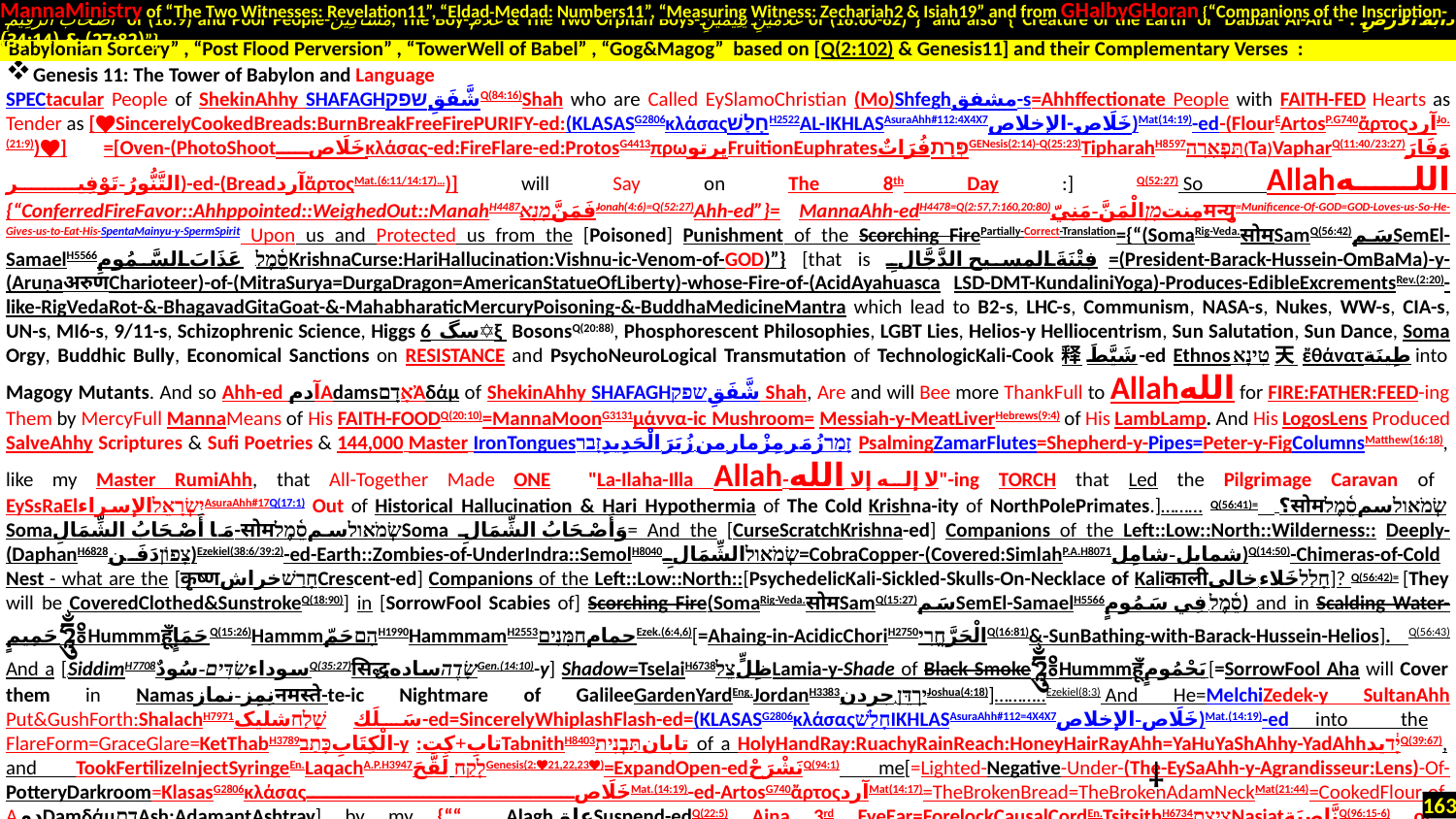

MannaMinistry of “The Two Witnesses: Revelation11”, “Eldad-Medad: Numbers11”, “Measuring Witness: Zechariah2 & Isiah19” and from GHalbyGHoran {“Companions of the Inscription-
 أَصْحَابَ الرَّقِيمِ  of (18:9) and Poor People-مَسَاكِينَ, The Boy-غُلَامُ & The Two Orphan Boys-غُلَامَيْنِ يَتِيمَيْنِ of (18:60-82)”}  and also  {“Creature of the Earth  or  Dabbat Al-Ard - دَابَّةُ الْأَرْضِ : (27:82) & (34:14)”}

Genesis 11: The Tower of Babylon and Language
SPECtacular People of ShekinAhhy SHAFAGHشَّفَقِשפקQ(84:16)Shah who are Called EySlamoChristian (Mo)Shfeghمشفق-s=Ahhffectionate People with FAITH-FED Hearts as Tender as [♥SincerelyCookedBreads:BurnBreakFreeFirePURIFY-ed:(KLASASG2806κλάσαςחָלַשׁH2522AL-IKHLASAsuraAhh#112:4X4X7خَلَاص-الإخلاص)Mat(14:19)-ed-(FlourEArtosP.G740ἄρτοςآردJo.(21:9))♥] =[Oven-(PhotoShootخَلَاصκλάσας-ed:FireFlare-ed:ProtosG4413πρωپرتوFruitionEuphratesפְּרָתفُرَاتٌGENesis(2:14)-Q(25:23)TipharahH8597תִּפְאָרָה(Ta)VapharQ(11:40/23:27)وَفَارَ التَّنُّورُ-تَوْفِير)-ed-(BreadآردἄρτοςMat.(6:11/14:17)…)] will Say on The 8th Day :] Q(52:27) So Allahالله {“ConferredFireFavor::Ahhppointed::WeighedOut::ManahH4487فَمَنَّמָנָאJonah(4:6)=Q(52:27)Ahh-ed”}= MannaAhh-edH4478=Q(2:57,7:160,20:80)مِنتמָןالْمَنَّ-مَنِيّमन्यु=Munificence-Of-GOD=GOD-Loves-us-So-He-Gives-us-to-Eat-His-SpentaMainyu-y-SpermSpirit Upon us and Protected us from the [Poisoned] Punishment of the Scorching FirePartially-Correct-Translation={“(SomaRig-Veda.सोमSamQ(56:42)سَمSemEl-SamaelH5566סֵ֫מֶל.عَذَابَ السَّمُومِKrishnaCurse:HariHallucination:Vishnu-ic-Venom-of-GOD)”} [that is فِتْنَةَ المسیح الدَّجَّالِ=(President-Barack-Hussein-OmBaMa)-y-(AruṇaअरुणCharioteer)-of-(MitraSurya=DurgaDragon=AmericanStatueOfLiberty)-whose-Fire-of-(AcidAyahuasca LSD-DMT-KundaliniYoga)-Produces-EdibleExcrementsRev.(2:20)-like-RigVedaRot-&-BhagavadGitaGoat-&-MahabharaticMercuryPoisoning-&-BuddhaMedicineMantra which lead to B2-s, LHC-s, Communism, NASA-s, Nukes, WW-s, CIA-s, UN-s, MI6-s, 9/11-s, Schizophrenic Science, Higgs 6  سگ✡ξ  BosonsQ(20:88), Phosphorescent Philosophies, LGBT Lies, Helios-y Helliocentrism, Sun Salutation, Sun Dance, Soma Orgy, Buddhic Bully, Economical Sanctions on RESISTANCE and PsychoNeuroLogical Transmutation of TechnologicKali-Cook释شَيَّطَ-ed Ethnosטִינָא天ἔθάνατطِينَة into Magogy Mutants. And so Ahh-ed آدمAdamsאָדָםἈδάμ of ShekinAhhy SHAFAGHشَّفَقِשפק Shah, Are and will Bee more ThankFull to Allahالله for FIRE:FATHER:FEED-ing Them by MercyFull MannaMeans of His FAITH-FOODQ(20:10)=MannaMoonG3131μάννα-ic Mushroom= Messiah-y-MeatLiverHebrews(9:4) of His LambLamp. And His LogosLens Produced SalveAhhy Scriptures & Sufi Poetries & 144,000 Master IronTonguesזָמַרزُمَر مِزْمار من زُبَرَ الْحَدِيدِזָבר PsalmingZamarFlutes=Shepherd-y-Pipes=Peter-y-FigColumnsMatthew(16:18), like my Master RumiAhh, that All-Together Made ONE  "La-Ilaha-Illa Allah-لا إله إلا الله"-ing TORCH that Led the Pilgrimage Caravan of EySsRaElיִשְׂרָאֵלالإسراءAsuraAhh#17Q(17:1) Out of Historical Hallucination & Hari Hypothermia of The Cold Krishna-ity of NorthPolePrimates.]……… Q(56:41)=  - ؟सोमשְׂמֹאולسمסֵ֫מֶל Somaمَا أَصْحَابُ الشِّمَالِ-सोमשְׂמֹאולسمסֵ֫מֶלSoma وَأَصْحَابُ الشِّمَالِ= And the [CurseScratchKrishna-ed] Companions of the Left::Low::North::Wilderness:: Deeply-(DaphanH6828צָפוֹןدَفَن)Ezekiel(38:6/39:2)-ed-Earth::Zombies-of-UnderIndra::SemolH8040שְׂמֹאולالشِّمَالِ=CobraCopper-(Covered:SimlahP.A.H8071شمایل-شامِل)Q(14:50)-Chimeras-of-Cold Nest - what are the [कृष्णחָרַשׁخراشCrescent-ed] Companions of the Left::Low::North::[PsychedelicKali-Sickled-Skulls-On-Necklace of Kaliकालीחָלַלخَلاء-خالی]? Q(56:42)= [They will be CoveredClothed&SunstrokeQ(18:90)] in [SorrowFool Scabies of] Scorching Fire(SomaRig-Veda.सोमSamQ(15:27)سَمSemEl-SamaelH5566סֵ֫מֶל.فِي سَمُومٍ) and in Scalding Water-حَمِيمٍཧཱུྂ༔HummmहूँحَمَإٍQ(15:26)HammmהָםحَمّH1990HammmamH2553حمامחַמָּנִיםEzek.(6:4,6)[=Ahaing-in-AcidicChoriH2750الْحَرَّחֱרִיQ(16:81)&-SunBathing-with-Barack-Hussein-Helios]. Q(56:43) And a [DSiddimH7708سوداءשִׂדִּים-سُودٌQ(35:27)सिद्धשָׂדֶהسادهGen.(14:10)-y] Shadow=TselaiH6738ظِلٍّצֵלLamia-y-Shade of Black Smokeཧཱུྂ༔Hummmहूँيَحْمُومٍ[=SorrowFool Aha will Cover them in Namasنِمِز-نمازनमस्ते-te-ic Nightmare of GalileeGardenYardEng.JordanH3383יַרְדֵּן,جردنJoshua(4:18)]………..Ezekiel(8:3) And He=MelchiZedek-y SultanAhh Put&GushForth:ShalachH7971سَلَك שָׁלַחشلیک-ed=SincerelyWhiplashFlash-ed=(KLASASG2806κλάσαςחָלַשׁIKHLASAsuraAhh#112=4X4X7خَلَاص-الإخلاص)Mat.(14:19)-ed into  the FlareForm=GraceGlare=KetThabH3789الْكِتَابِכָּתַב-y :تابِ+كِتTabnithH8403تابانתַּבְנִית of a HolyHandRay:RuachyRainReach:HoneyHairRayAhh=YaHuYaShAhhy-YadAhhיָ֔דیدQ(39:67), and TookFertilizeInjectSyringeEn.LaqachA.P.H3947לָקַח لَقَّحَGenesis(2:♥21,22,23♥)=ExpandOpen-edنَشْرَحْQ(94:1) me[=Lighted-Negative-Under-(The-EySaAhh-y-Agrandisseur:Lens)-Of-PotteryDarkroom=KlasasG2806κλάσαςخَلَاصMat.(14:19)-ed-ArtosG740ἄρτοςآردMat(14:17)=TheBrokenBread=TheBrokenAdamNeckMat(21:44)=CookedFlour-of-AدمDamδάμדָםAsh:AdamantAshtray] by my {““  AlaghعلقSuspend-edQ(22:5) Ajna 3rd EyeEar=ForelockCausalCordEn.TsitsithH6734צִיצִתNasiatنَّاصِيَةِQ(96:15-6) of Prefrontal&CerebralCortices=
“Babylonian Sorcery” , “Post Flood Perversion” , “TowerWell of Babel” , “Gog&Magog”  based on [Q(2:102) & Genesis11] and their Complementary Verses  :
†
163